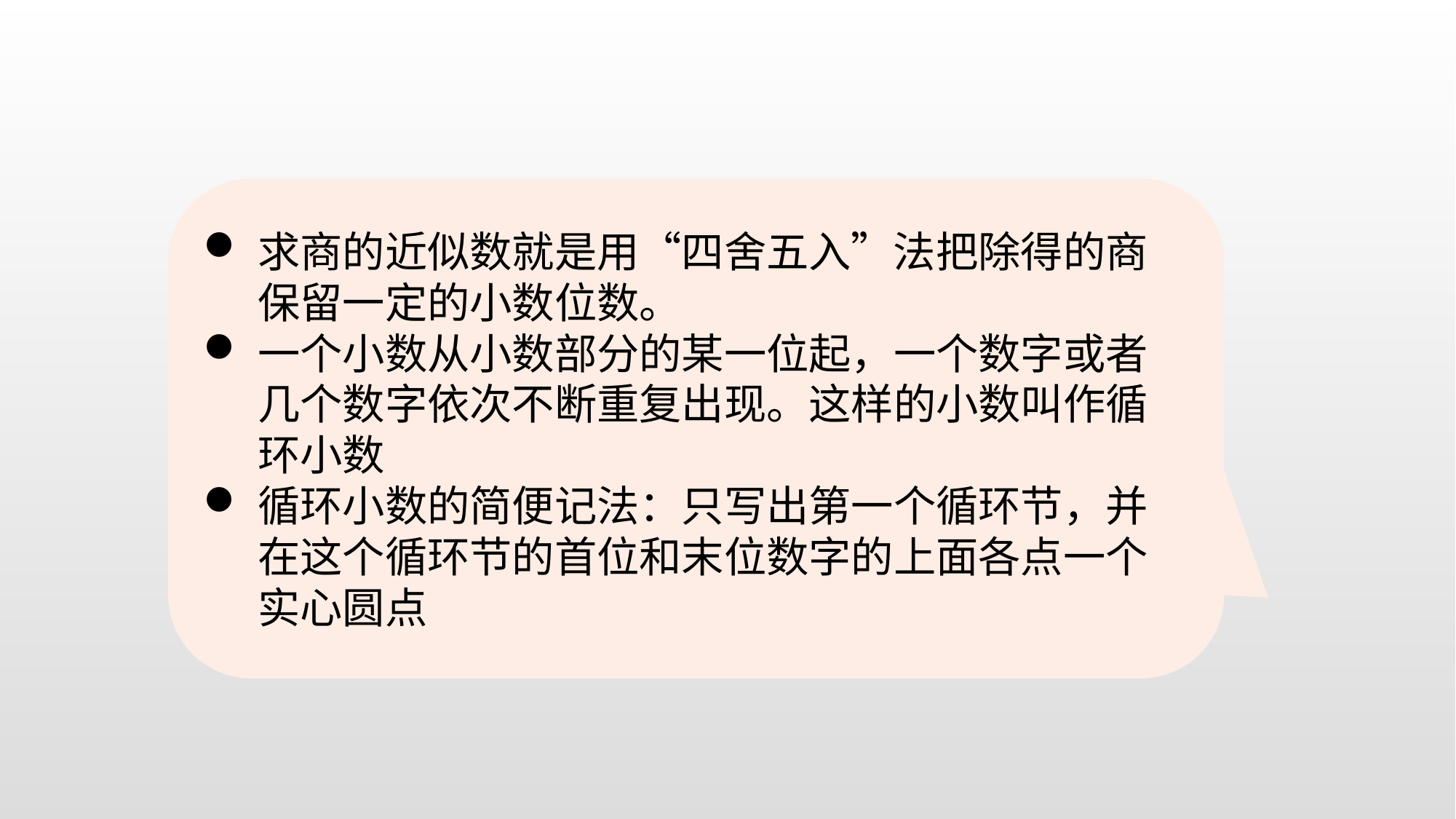

求商的近似数就是用“四舍五入”法把除得的商保留一定的小数位数。
一个小数从小数部分的某一位起，一个数字或者几个数字依次不断重复出现。这样的小数叫作循环小数
循环小数的简便记法：只写出第一个循环节，并在这个循环节的首位和末位数字的上面各点一个实心圆点